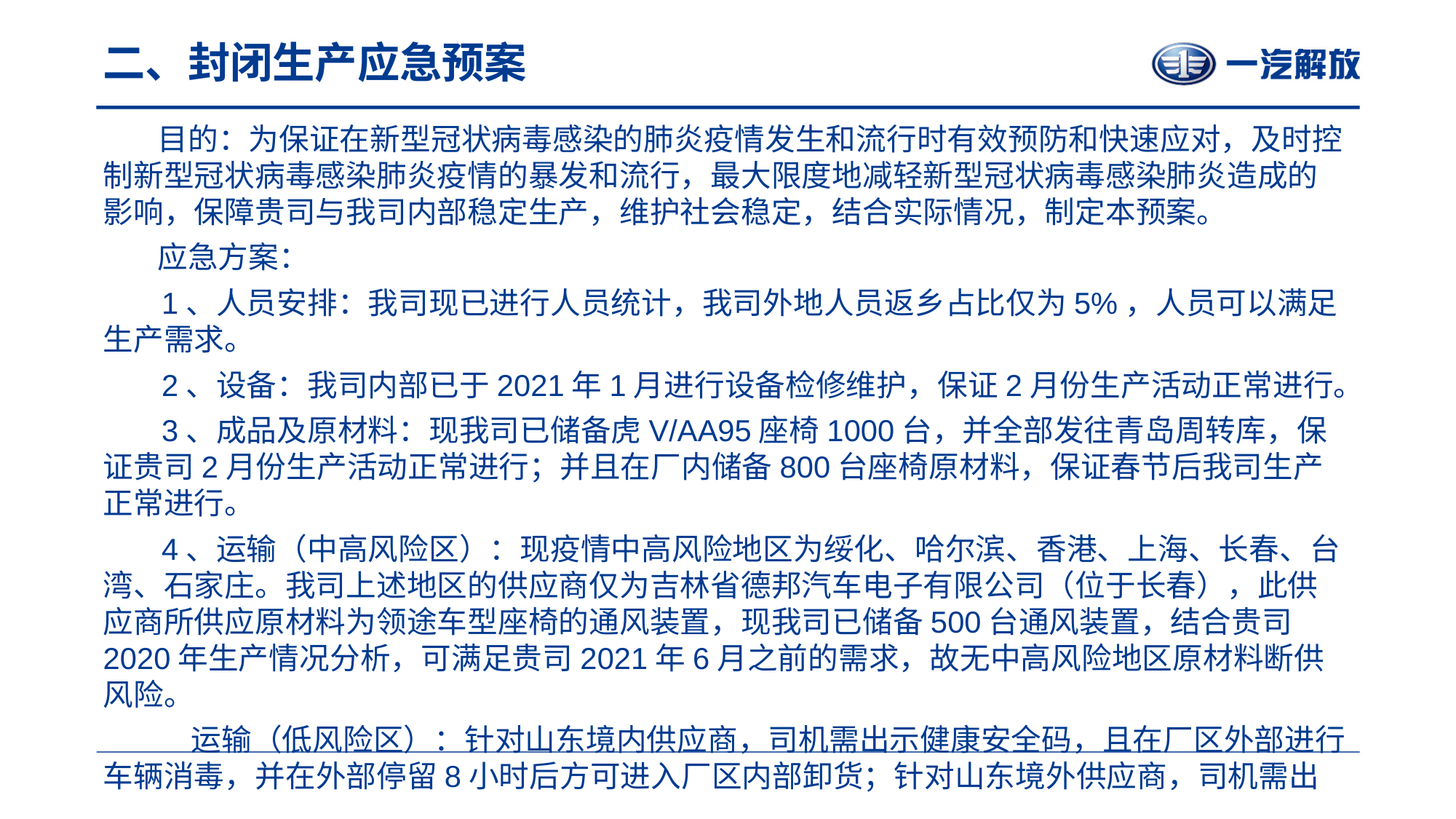

二、封闭生产应急预案
       目的：为保证在新型冠状病毒感染的肺炎疫情发生和流行时有效预防和快速应对，及时控制新型冠状病毒感染肺炎疫情的暴发和流行，最大限度地减轻新型冠状病毒感染肺炎造成的影响，保障贵司与我司内部稳定生产，维护社会稳定，结合实际情况，制定本预案。
       应急方案：
       1、人员安排：我司现已进行人员统计，我司外地人员返乡占比仅为5%，人员可以满足生产需求。
       2、设备：我司内部已于2021年1月进行设备检修维护，保证2月份生产活动正常进行。
       3、成品及原材料：现我司已储备虎V/AA95座椅1000台，并全部发往青岛周转库，保证贵司2月份生产活动正常进行；并且在厂内储备800台座椅原材料，保证春节后我司生产正常进行。
       4、运输（中高风险区）：现疫情中高风险地区为绥化、哈尔滨、香港、上海、长春、台湾、石家庄。我司上述地区的供应商仅为吉林省德邦汽车电子有限公司（位于长春），此供应商所供应原材料为领途车型座椅的通风装置，现我司已储备500台通风装置，结合贵司2020年生产情况分析，可满足贵司2021年6月之前的需求，故无中高风险地区原材料断供风险。
            运输（低风险区）：针对山东境内供应商，司机需出示健康安全码，且在厂区外部进行车辆消毒，并在外部停留8小时后方可进入厂区内部卸货；针对山东境外供应商，司机需出

6